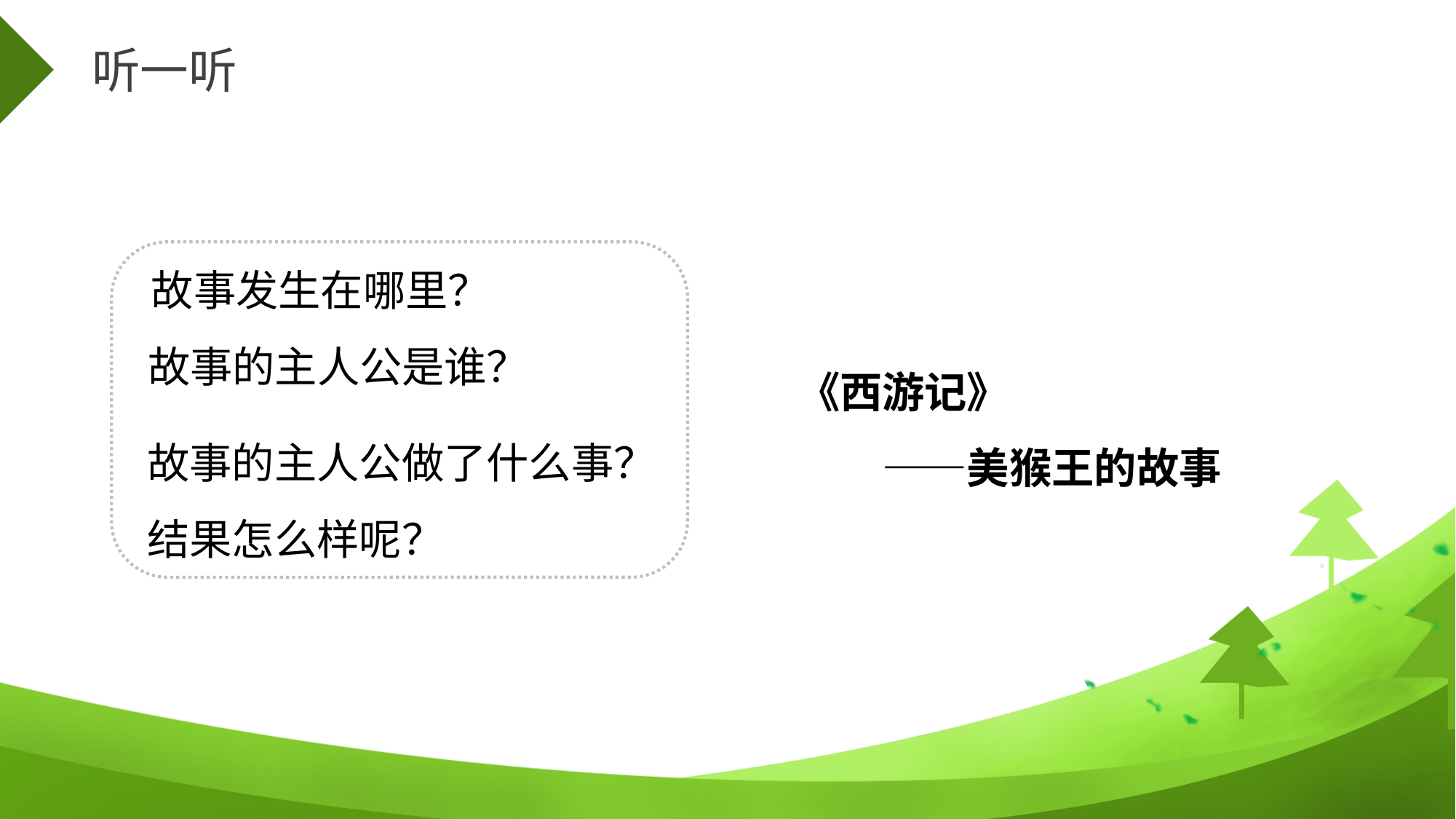

听一听

故事发生在哪里？
故事的主人公是谁？
《西游记》
　　——美猴王的故事
故事的主人公做了什么事？结果怎么样呢？